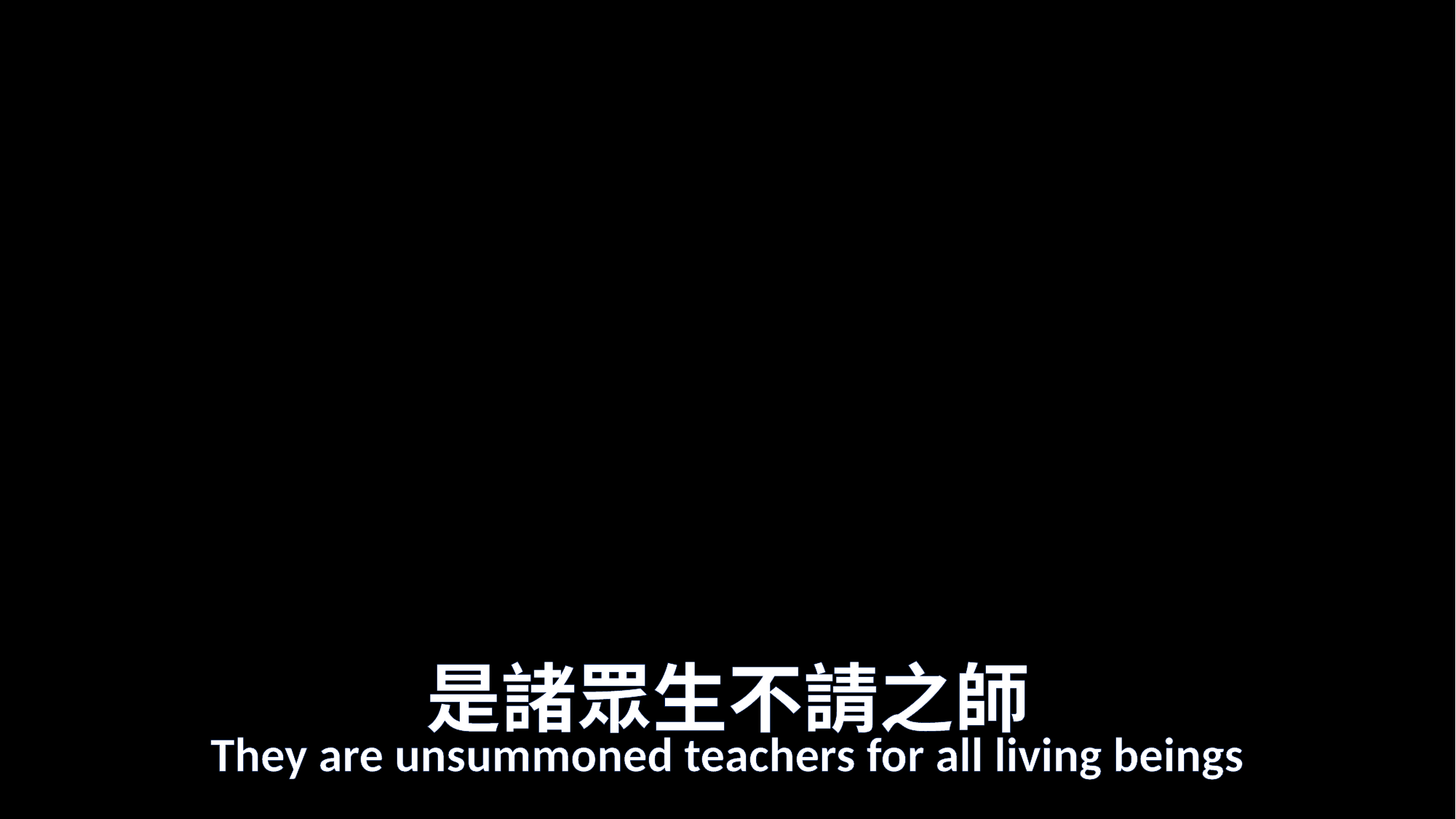

# 是諸眾生不請之師
They are unsummoned teachers for all living beings